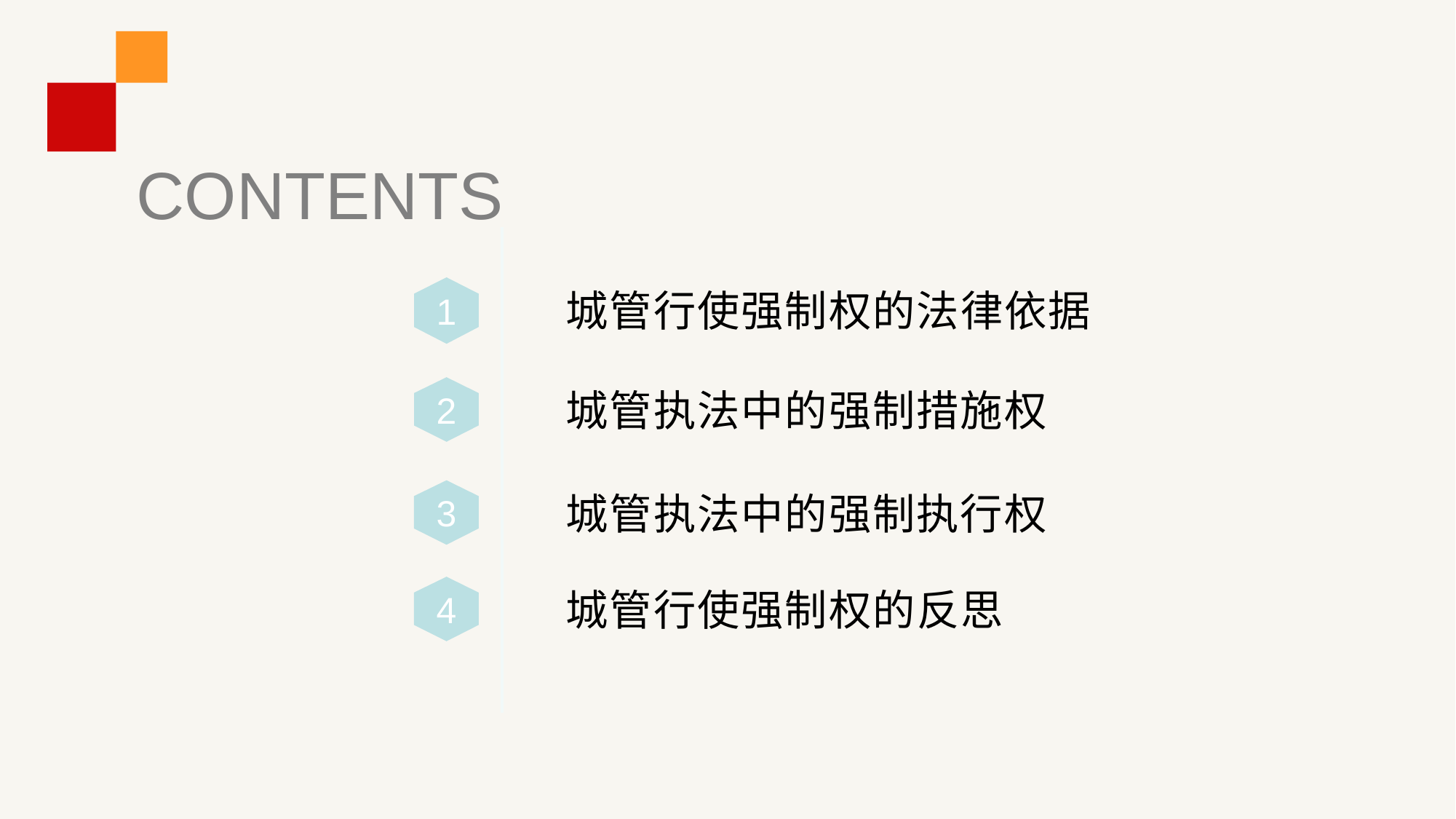

# CONTENTS
1
城管行使强制权的法律依据
2
城管执法中的强制措施权
城管执法中的强制执行权
3
城管行使强制权的反思
4